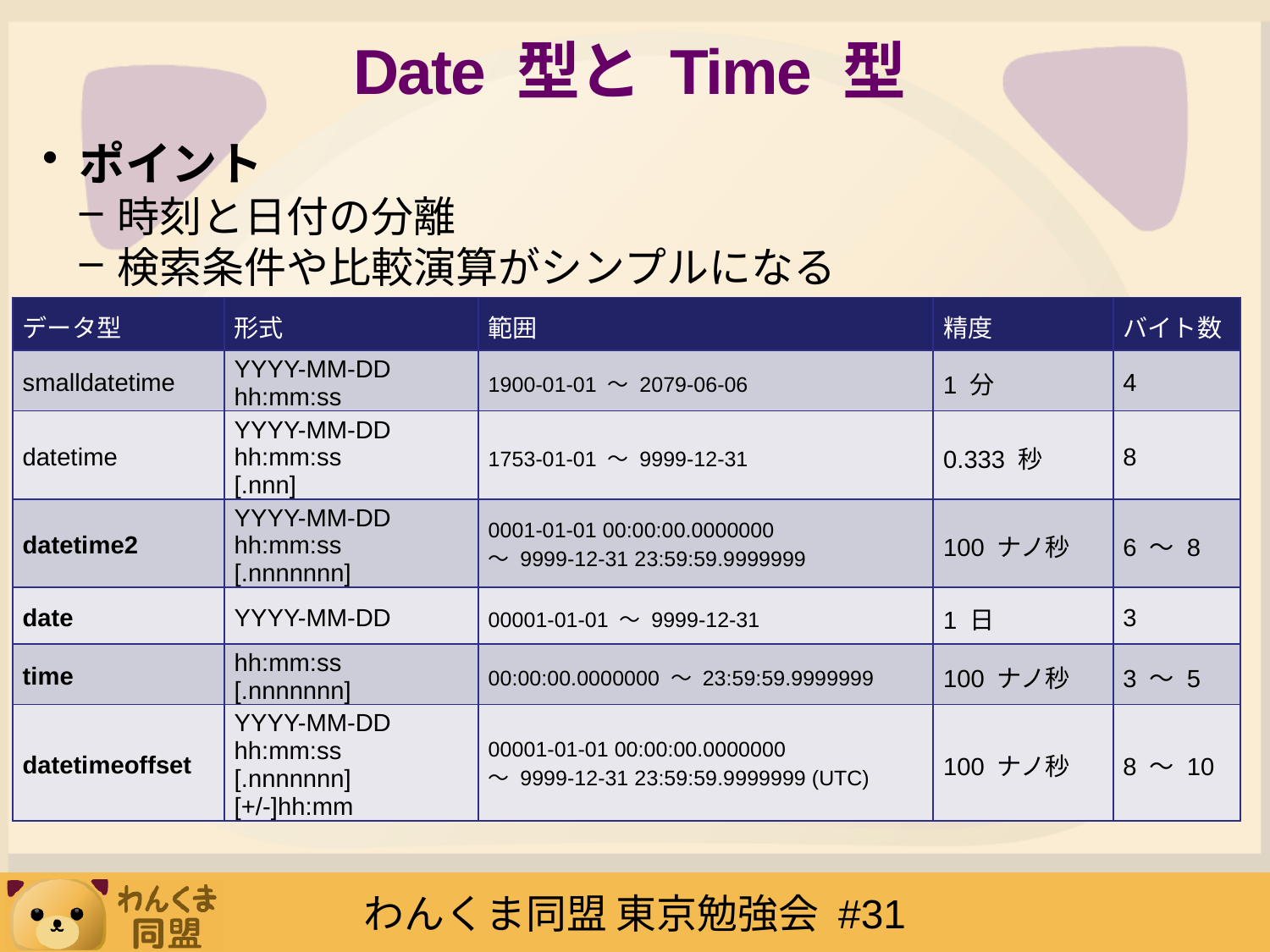

# Date 型と Time 型
ポイント
時刻と日付の分離
検索条件や比較演算がシンプルになる
| データ型 | 形式 | 範囲 | 精度 | バイト数 |
| --- | --- | --- | --- | --- |
| smalldatetime | YYYY-MM-DD hh:mm:ss | 1900-01-01 ～ 2079-06-06 | 1 分 | 4 |
| datetime | YYYY-MM-DD hh:mm:ss [.nnn] | 1753-01-01 ～ 9999-12-31 | 0.333 秒 | 8 |
| datetime2 | YYYY-MM-DD hh:mm:ss [.nnnnnnn] | 0001-01-01 00:00:00.0000000 ～ 9999-12-31 23:59:59.9999999 | 100 ナノ秒 | 6 ～ 8 |
| date | YYYY-MM-DD | 00001-01-01 ～ 9999-12-31 | 1 日 | 3 |
| time | hh:mm:ss [.nnnnnnn] | 00:00:00.0000000 ～ 23:59:59.9999999 | 100 ナノ秒 | 3 ～ 5 |
| datetimeoffset | YYYY-MM-DD hh:mm:ss [.nnnnnnn] [+/-]hh:mm | 00001-01-01 00:00:00.0000000 ～ 9999-12-31 23:59:59.9999999 (UTC) | 100 ナノ秒 | 8 ～ 10 |